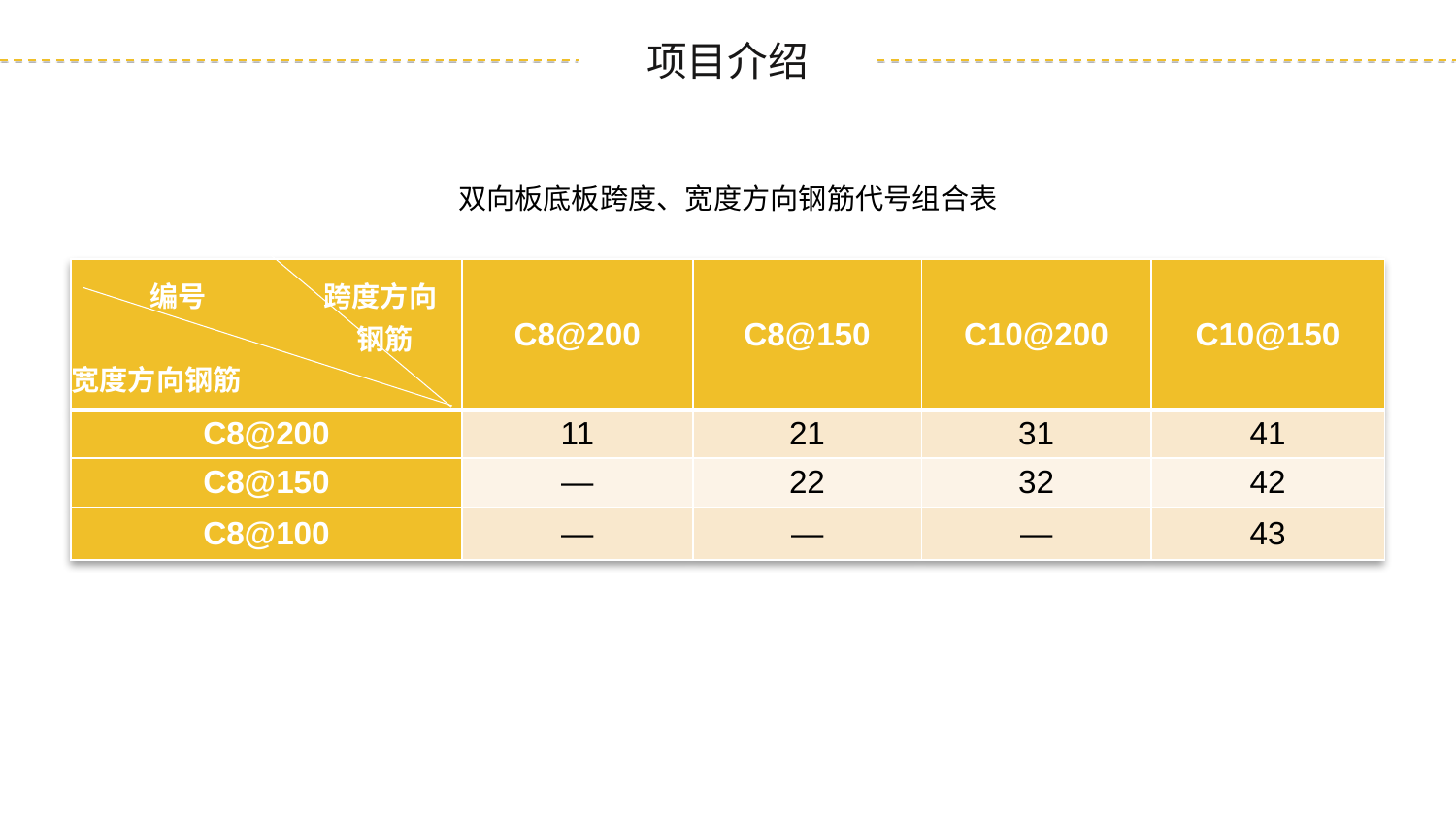

双向板底板跨度、宽度方向钢筋代号组合表
| 编号 跨度方向 钢筋 宽度方向钢筋 | C8@200 | C8@150 | C10@200 | C10@150 |
| --- | --- | --- | --- | --- |
| C8@200 | 11 | 21 | 31 | 41 |
| C8@150 | — | 22 | 32 | 42 |
| C8@100 | — | — | — | 43 |